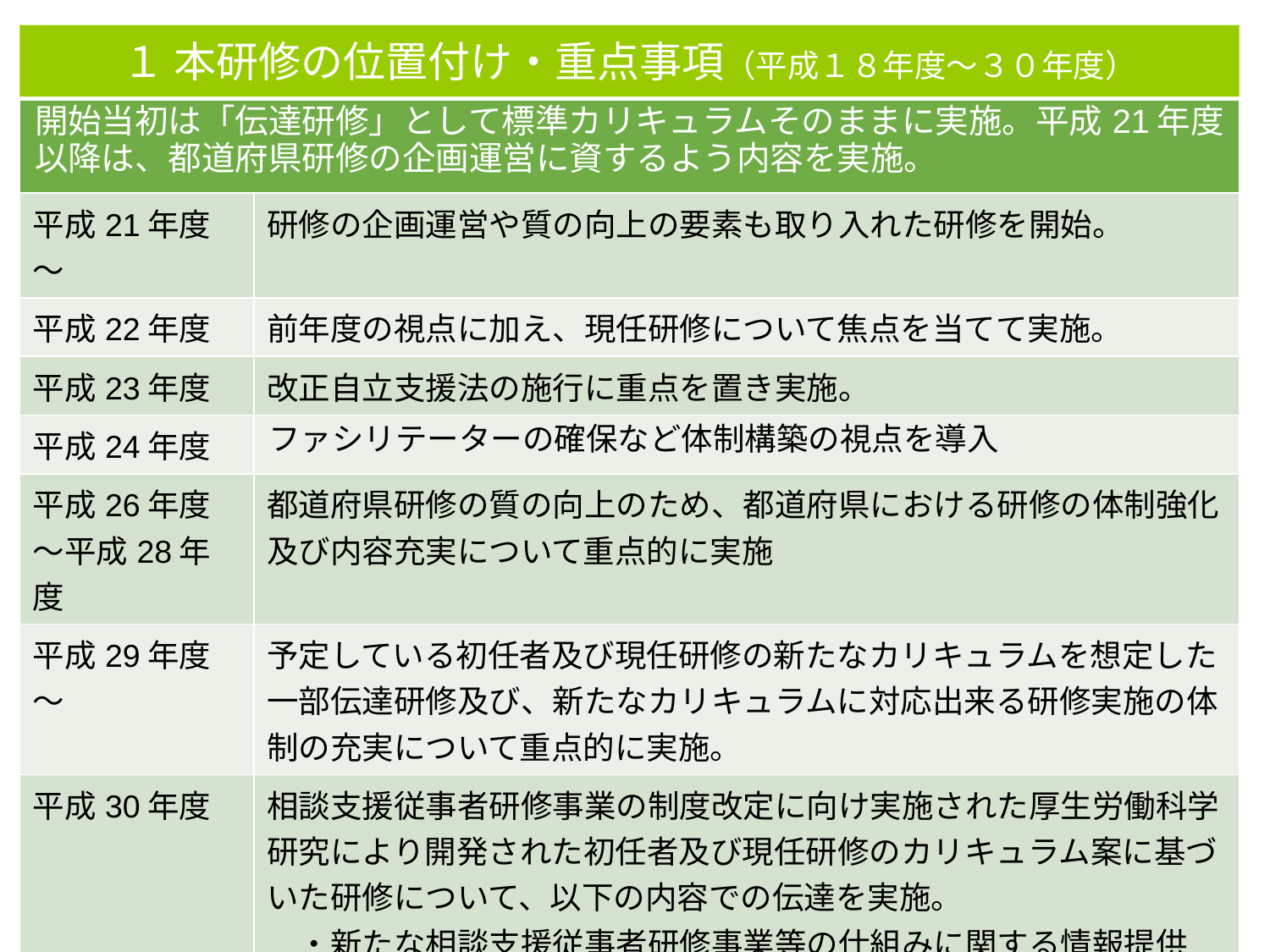

１ 本研修の位置付け・重点事項（平成１８年度～３０年度）
| 開始当初は「伝達研修」として標準カリキュラムそのままに実施。平成21年度以降は、都道府県研修の企画運営に資するよう内容を実施。 |  |
| --- | --- |
| 平成21年度～ | 研修の企画運営や質の向上の要素も取り入れた研修を開始。 |
| 平成22年度 | 前年度の視点に加え、現任研修について焦点を当てて実施。 |
| 平成23年度 | 改正自立支援法の施行に重点を置き実施。 |
| 平成24年度 | ファシリテーターの確保など体制構築の視点を導入 |
| 平成26年度 ～平成28年度 | 都道府県研修の質の向上のため、都道府県における研修の体制強化及び内容充実について重点的に実施 |
| 平成29年度～ | 予定している初任者及び現任研修の新たなカリキュラムを想定した一部伝達研修及び、新たなカリキュラムに対応出来る研修実施の体制の充実について重点的に実施。 |
| 平成30年度 | 相談支援従事者研修事業の制度改定に向け実施された厚生労働科学研究により開発された初任者及び現任研修のカリキュラム案に基づいた研修について、以下の内容での伝達を実施。 　・新たな相談支援従事者研修事業等の仕組みに関する情報提供 　・初任者研修及び現任研修についてモデル研修を活用した新カリキュ 　　ラム（案）についての伝達 　・演習の全体進行者及び演習グループファシリテーターの養成 |
5